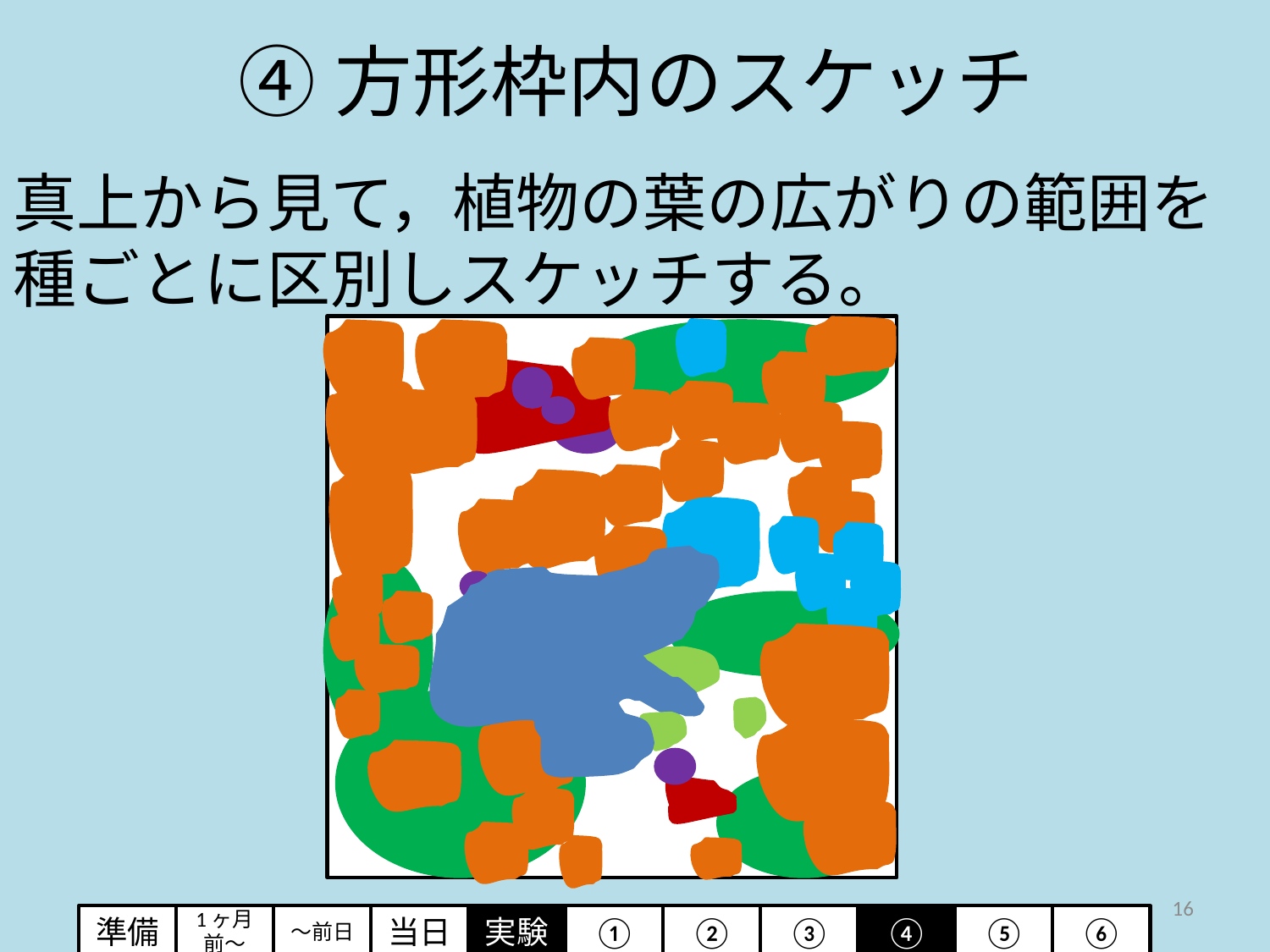

# ④方形枠内のスケッチ
真上から見て，植物の葉の広がりの範囲を種ごとに区別しスケッチする。

16
準備
1ヶ月
前～
～前日
実験
①
②
③
当日
④
⑤
⑥